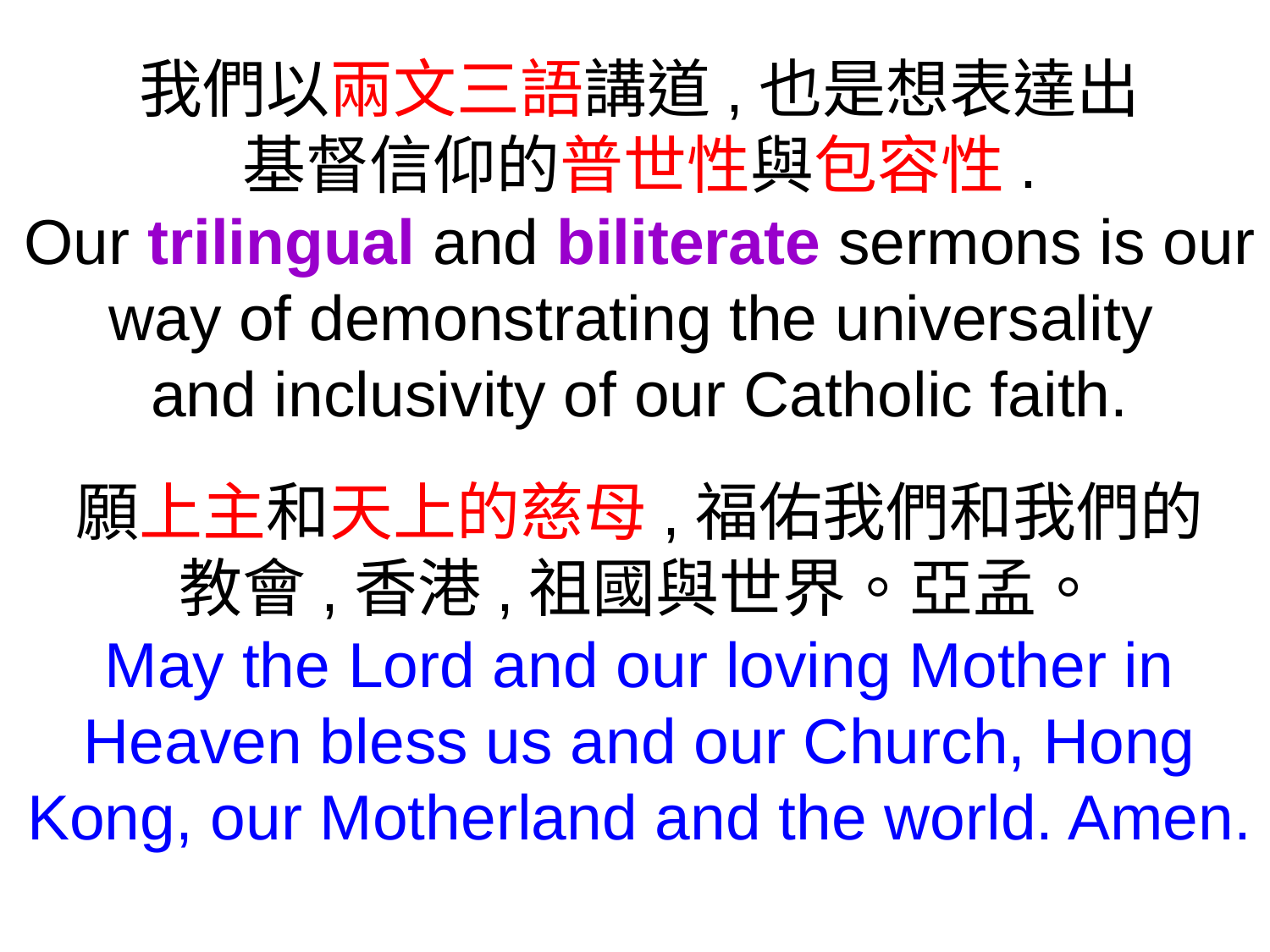

我們以兩文三語講道,也是想表達出
基督信仰的普世性與包容性.
Our trilingual and biliterate sermons is our way of demonstrating the universality
and inclusivity of our Catholic faith.
願上主和天上的慈母,福佑我們和我們的
教會,香港,祖國與世界。亞孟。
May the Lord and our loving Mother in Heaven bless us and our Church, Hong Kong, our Motherland and the world. Amen.